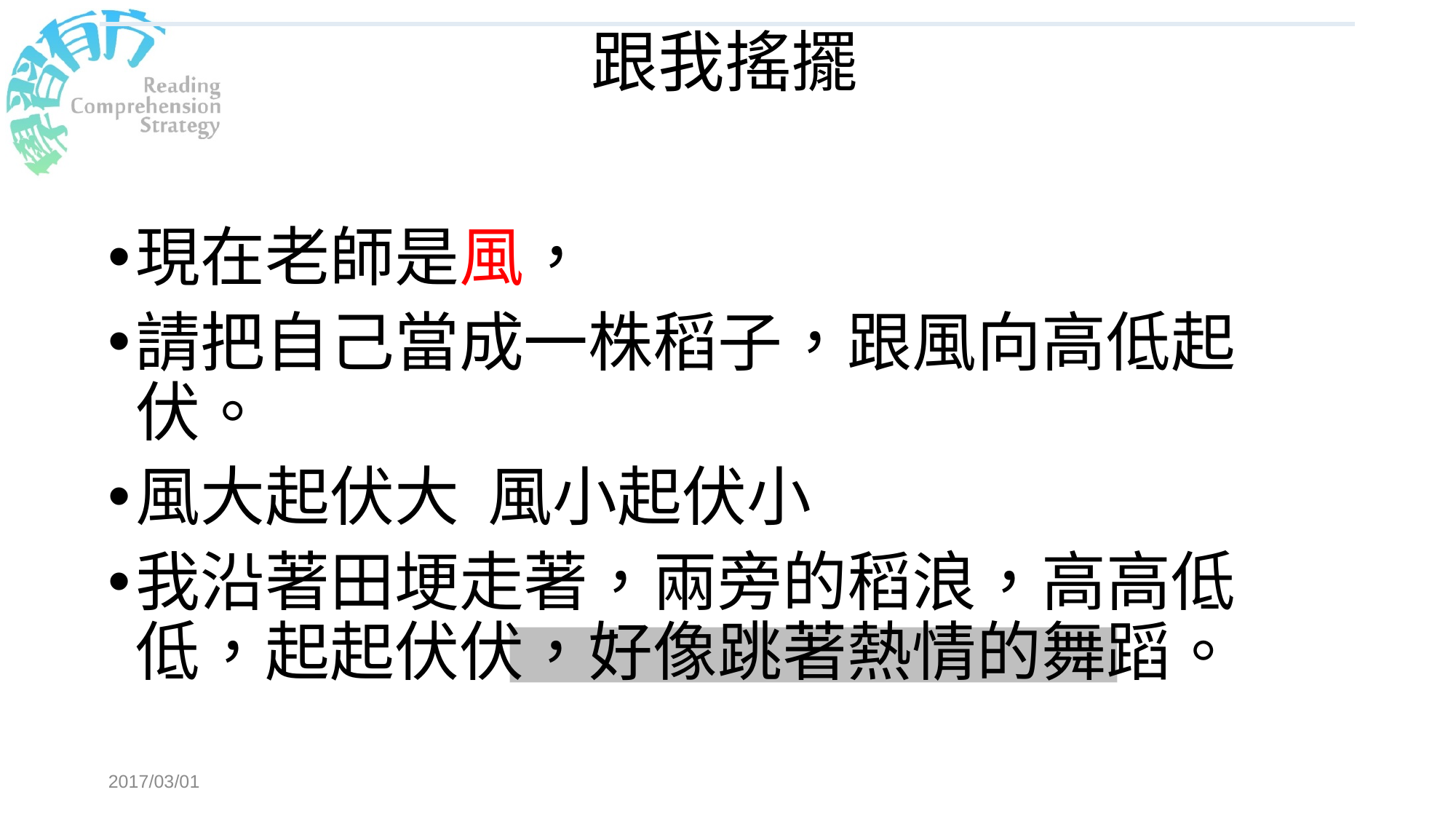

# 跟我搖擺
現在老師是風，
請把自己當成一株稻子，跟風向高低起伏。
風大起伏大  風小起伏小
我沿著田埂走著，兩旁的稻浪，高高低低，起起伏伏，好像跳著熱情的舞蹈。

2017/03/01